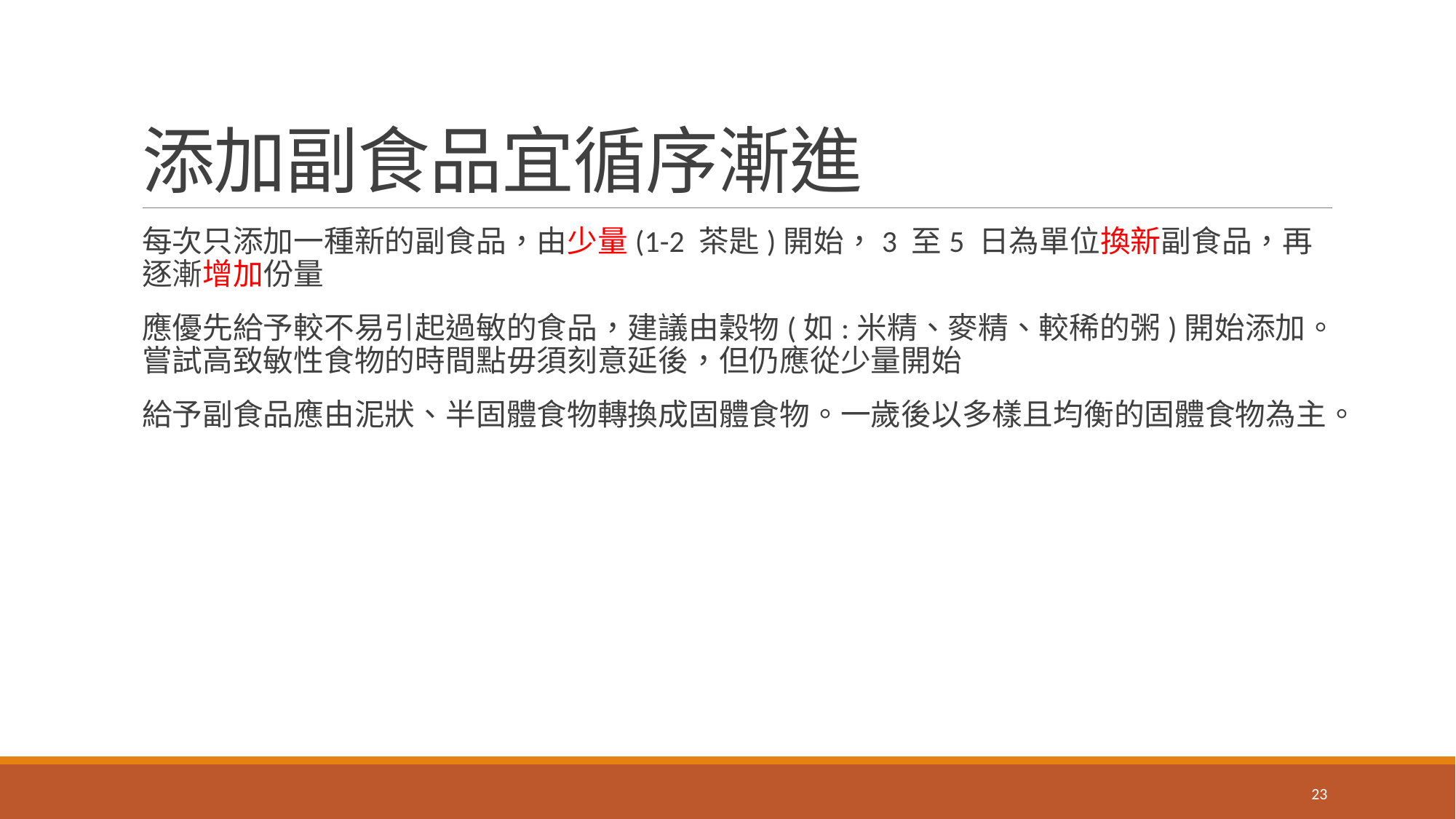

# 添加副食品宜循序漸進
每次只添加一種新的副食品，由少量(1-2 茶匙)開始，3 至5 日為單位換新副食品，再逐漸增加份量
應優先給予較不易引起過敏的食品，建議由穀物(如:米精、麥精、較稀的粥)開始添加。嘗試高致敏性食物的時間點毋須刻意延後，但仍應從少量開始
給予副食品應由泥狀、半固體食物轉換成固體食物。一歲後以多樣且均衡的固體食物為主。
23